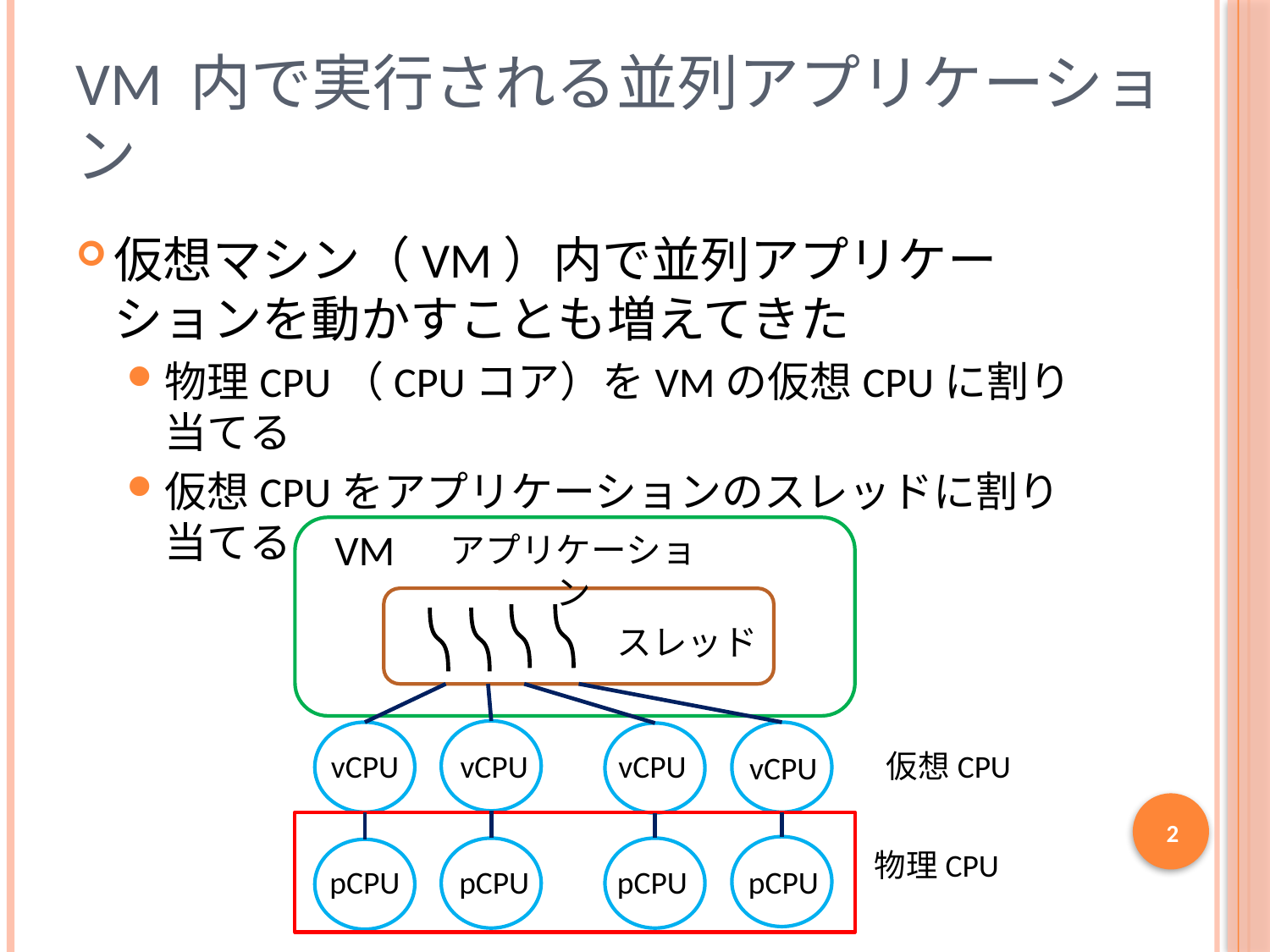

# VM 内で実行される並列アプリケーション
仮想マシン（VM）内で並列アプリケーションを動かすことも増えてきた
物理CPU（CPUコア）をVMの仮想CPUに割り当てる
仮想CPUをアプリケーションのスレッドに割り当てる

VM
アプリケーション

スレッド

vCPU
vCPU
vCPU
仮想CPU
vCPU
2

物理CPU
pCPU
pCPU
pCPU
pCPU